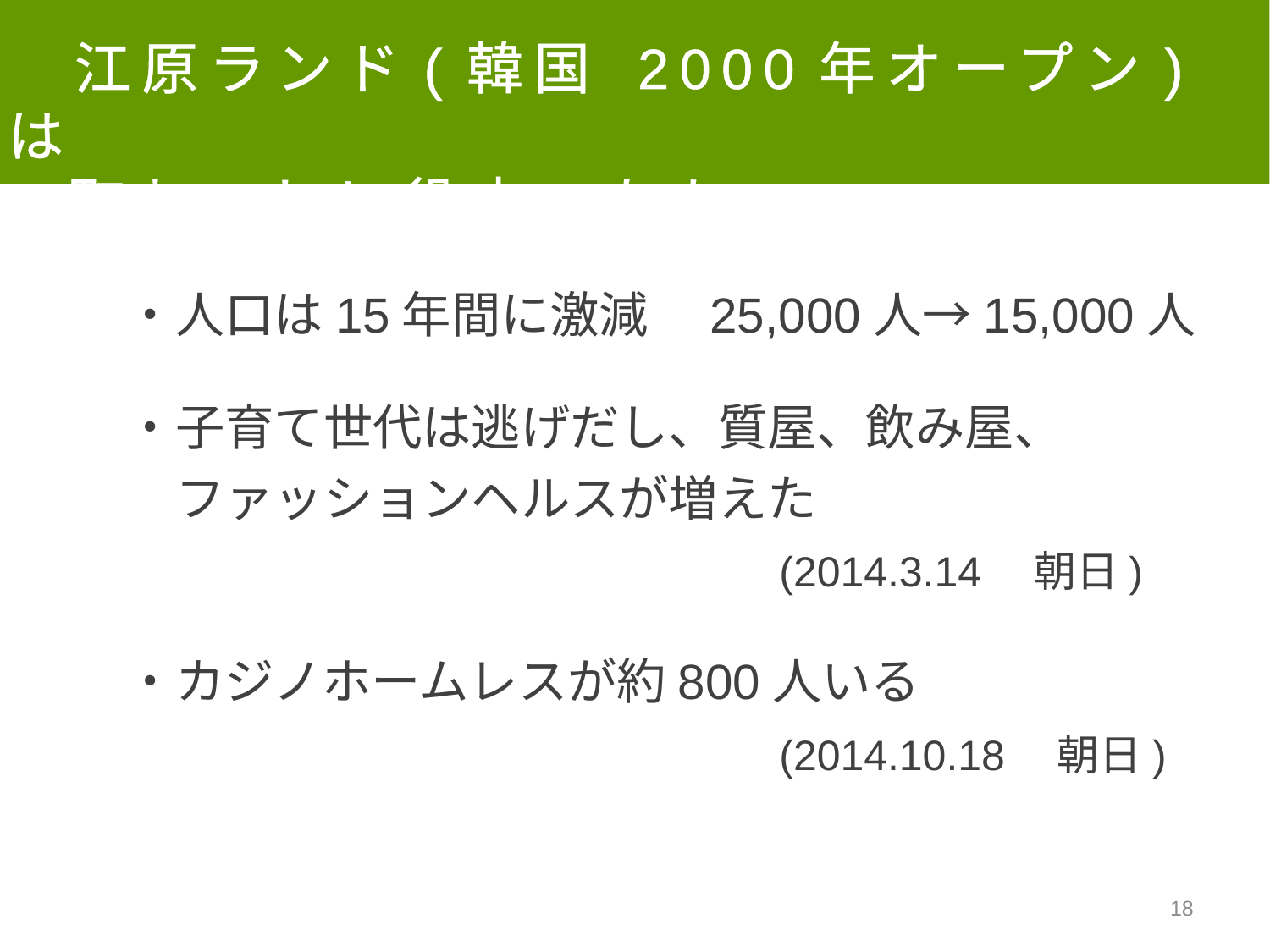

江原ランド(韓国 2000年オープン)は
  町おこしに役立ったか
　・人口は15年間に激減　25,000人→15,000人
　・子育て世代は逃げだし、質屋、飲み屋、
　　ファッションヘルスが増えた
　　　　　　　　　　　　　　(2014.3.14　朝日)
　・カジノホームレスが約800人いる
　　　　　　　　　　　　　　(2014.10.18　朝日)

18